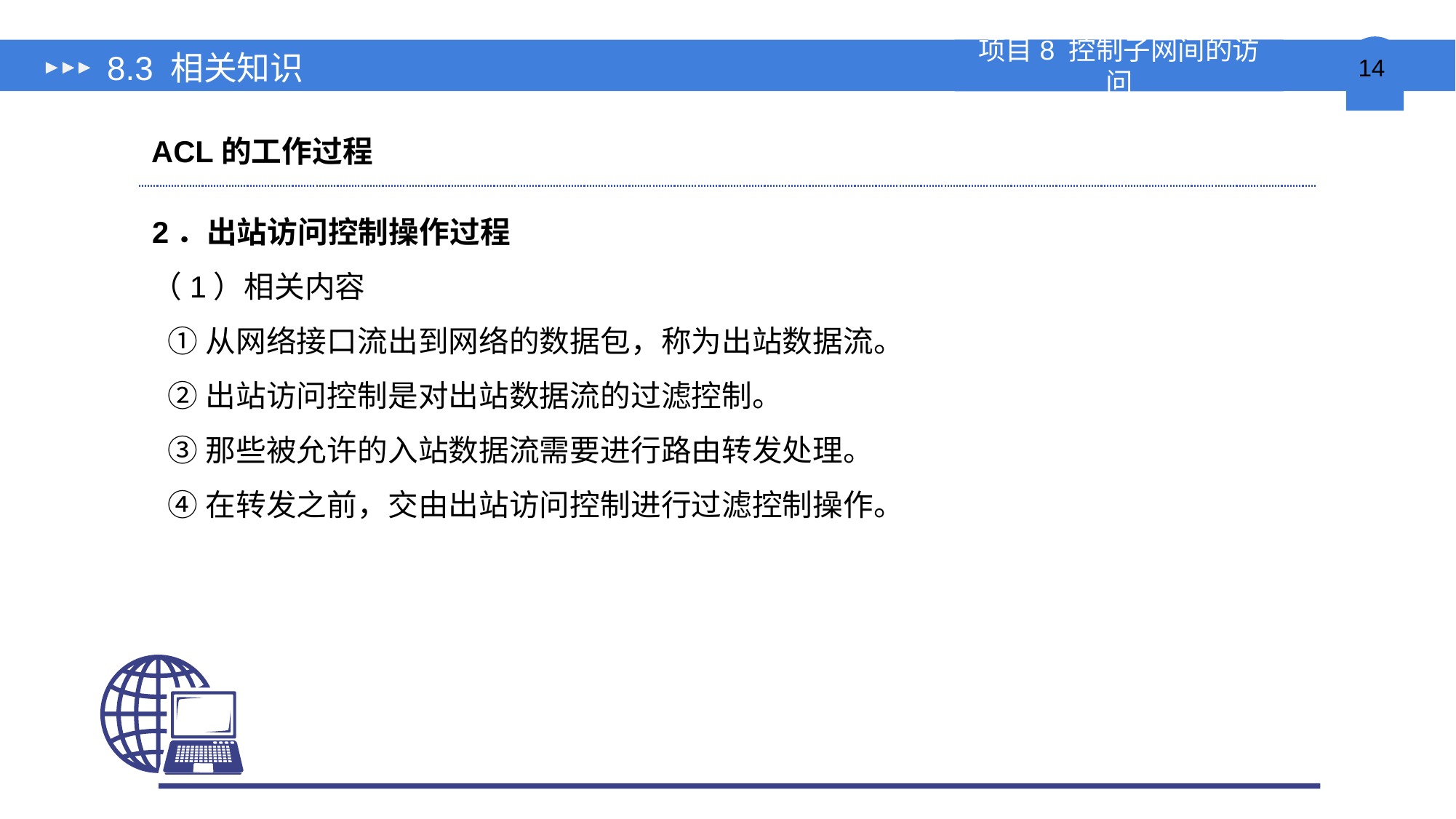

# 8.3 相关知识
ACL的工作过程

2．出站访问控制操作过程
（1）相关内容
①从网络接口流出到网络的数据包，称为出站数据流。
②出站访问控制是对出站数据流的过滤控制。
③那些被允许的入站数据流需要进行路由转发处理。
④在转发之前，交由出站访问控制进行过滤控制操作。